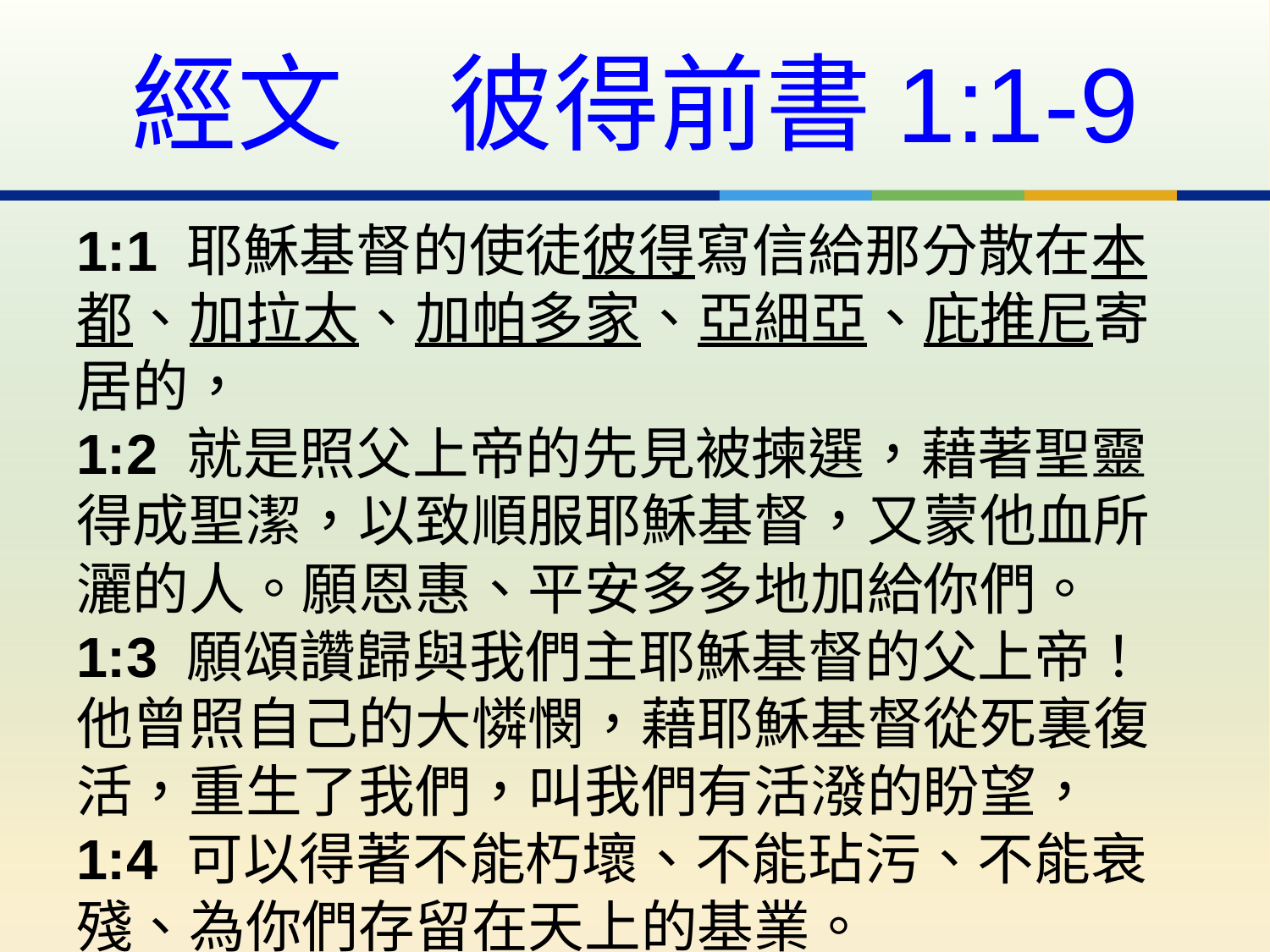

# 經文　彼得前書1:1-9
1:1 耶穌基督的使徒彼得寫信給那分散在本都、加拉太、加帕多家、亞細亞、庇推尼寄居的，
1:2 就是照父上帝的先見被揀選，藉著聖靈得成聖潔，以致順服耶穌基督，又蒙他血所灑的人。願恩惠、平安多多地加給你們。
1:3 願頌讚歸與我們主耶穌基督的父上帝！他曾照自己的大憐憫，藉耶穌基督從死裏復活，重生了我們，叫我們有活潑的盼望，
1:4 可以得著不能朽壞、不能玷污、不能衰殘、為你們存留在天上的基業。